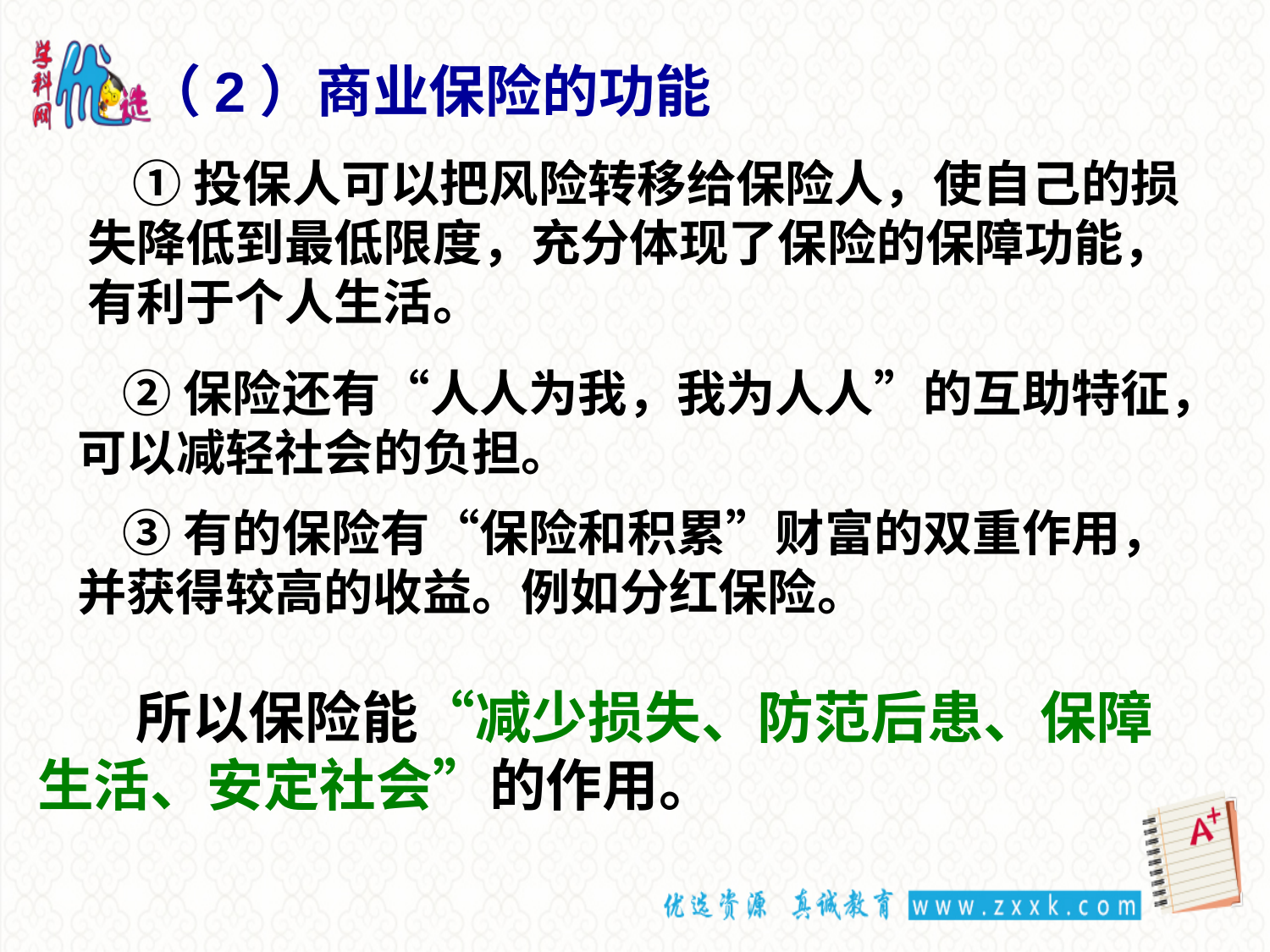

（2）商业保险的功能
    ①投保人可以把风险转移给保险人，使自己的损失降低到最低限度，充分体现了保险的保障功能，有利于个人生活。
    ②保险还有“人人为我，我为人人”的互助特征，可以减轻社会的负担。
    ③有的保险有“保险和积累”财富的双重作用，并获得较高的收益。例如分红保险。
　　所以保险能“减少损失、防范后患、保障生活、安定社会”的作用。